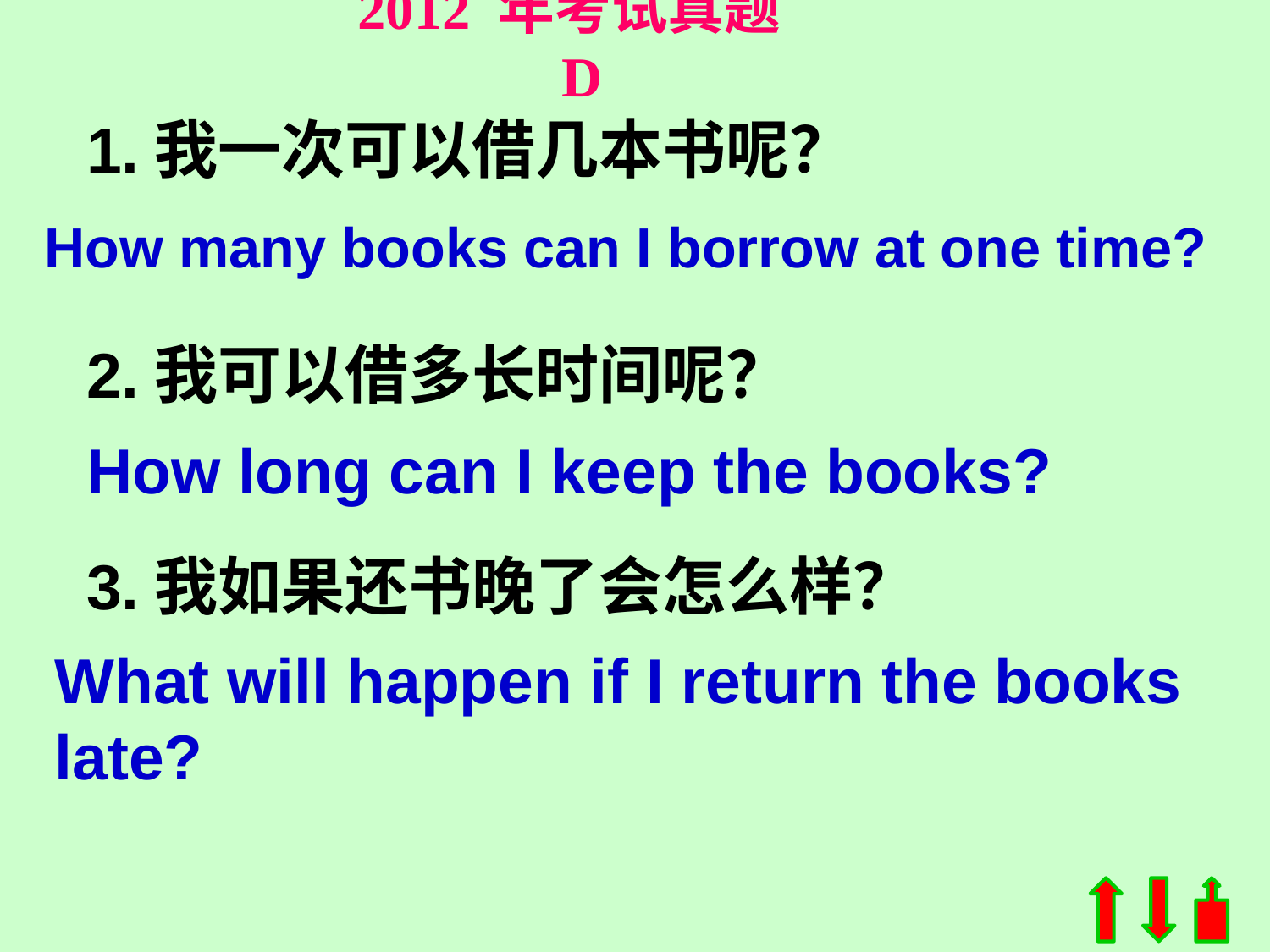

2012 年考试真题   D
1.我一次可以借几本书呢？
How many books can I borrow at one time?
2.我可以借多长时间呢？
How long can I keep the books?
3.我如果还书晚了会怎么样？
What will happen if I return the books late?